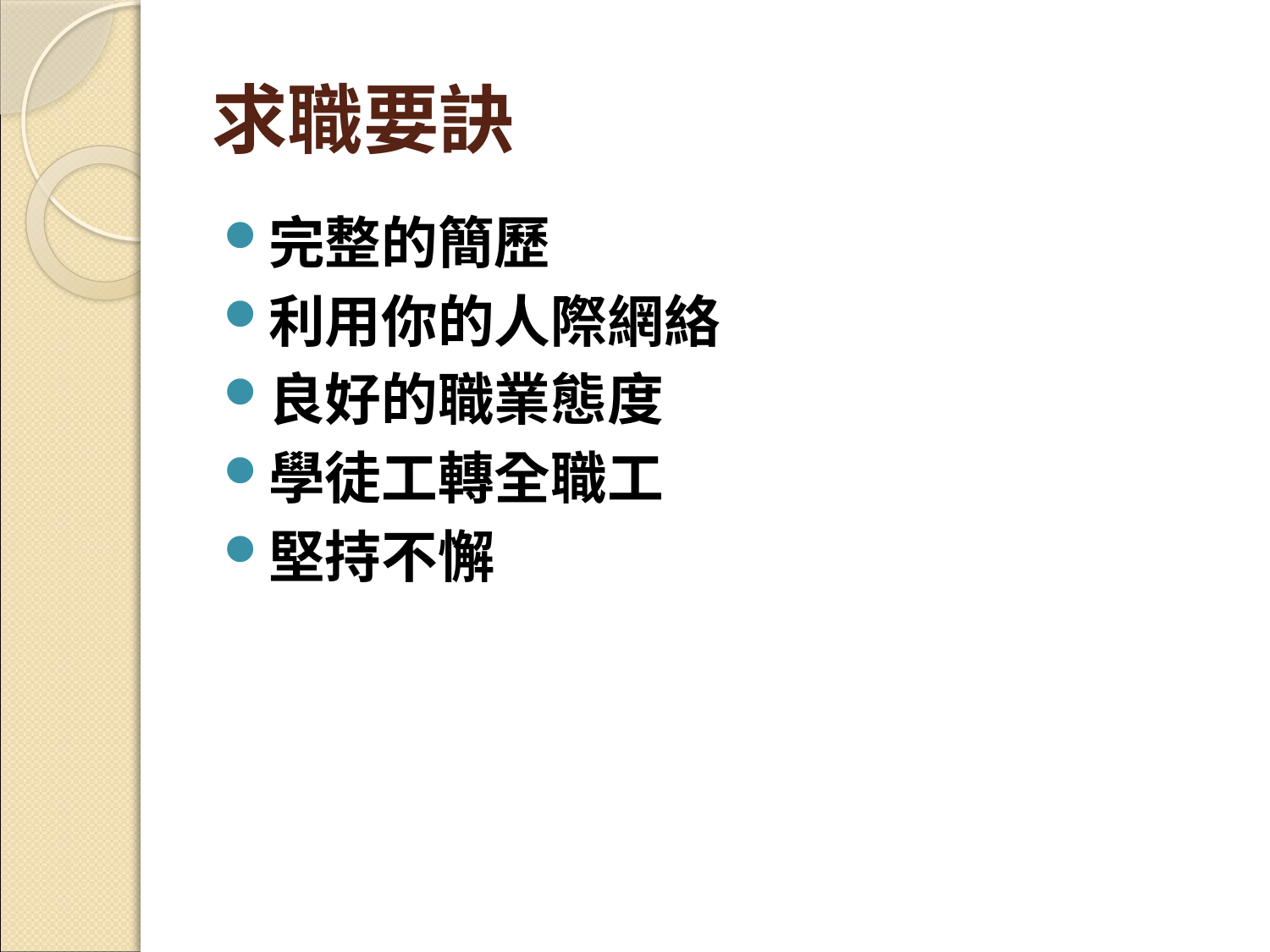

# 求職要訣
完整的簡歷
利用你的人際網絡
良好的職業態度
學徒工轉全職工
堅持不懈